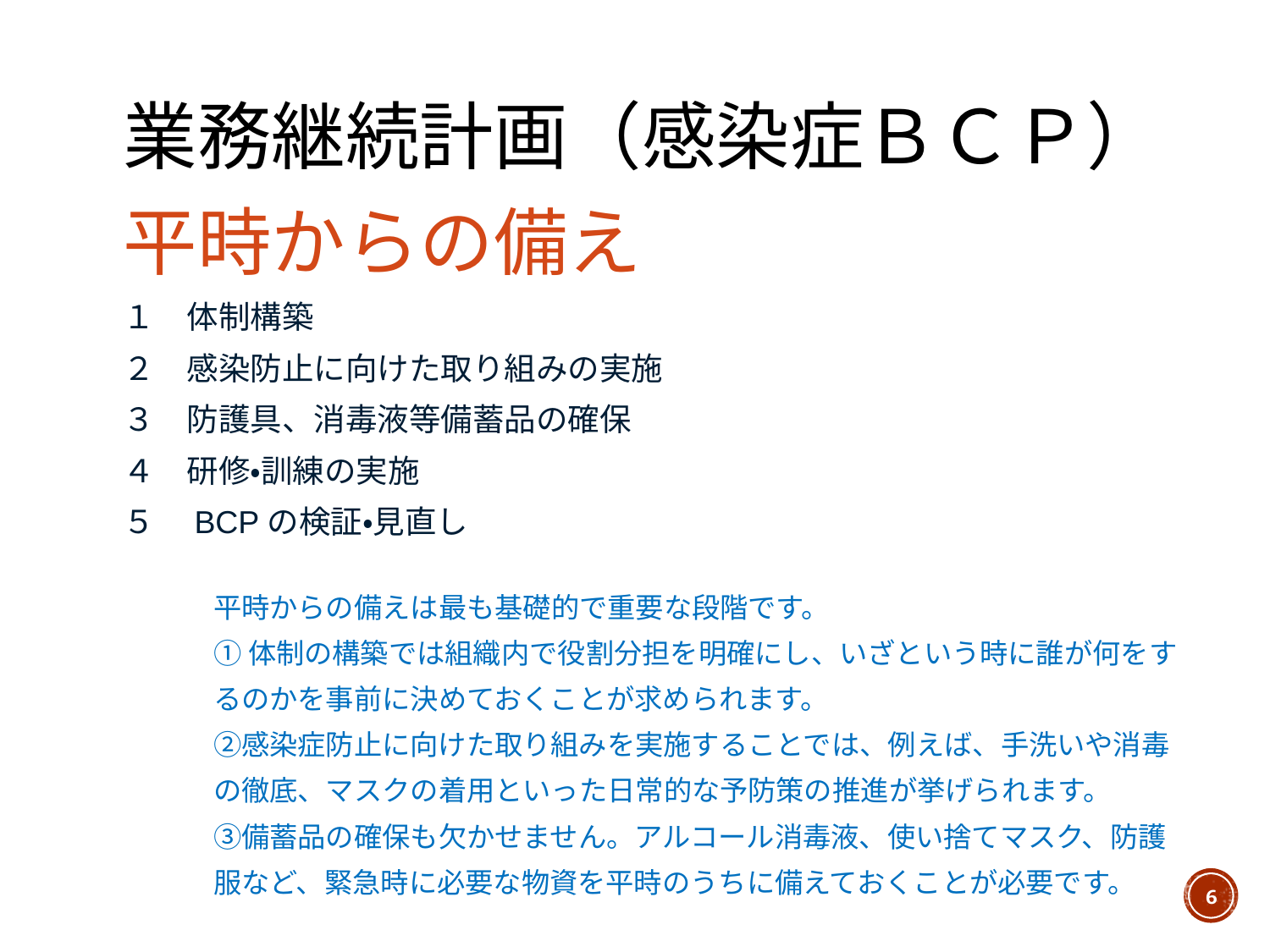

# 業務継続計画（感染症ＢＣＰ）平時からの備え
１　体制構築
２　感染防止に向けた取り組みの実施
３　防護具、消毒液等備蓄品の確保
４　研修・訓練の実施
５　BCPの検証・見直し
平時からの備えは最も基礎的で重要な段階です。
①体制の構築では組織内で役割分担を明確にし、いざという時に誰が何をするのかを事前に決めておくことが求められます。
②感染症防止に向けた取り組みを実施することでは、例えば、手洗いや消毒の徹底、マスクの着用といった日常的な予防策の推進が挙げられます。
③備蓄品の確保も欠かせません。アルコール消毒液、使い捨てマスク、防護服など、緊急時に必要な物資を平時のうちに備えておくことが必要です。
6